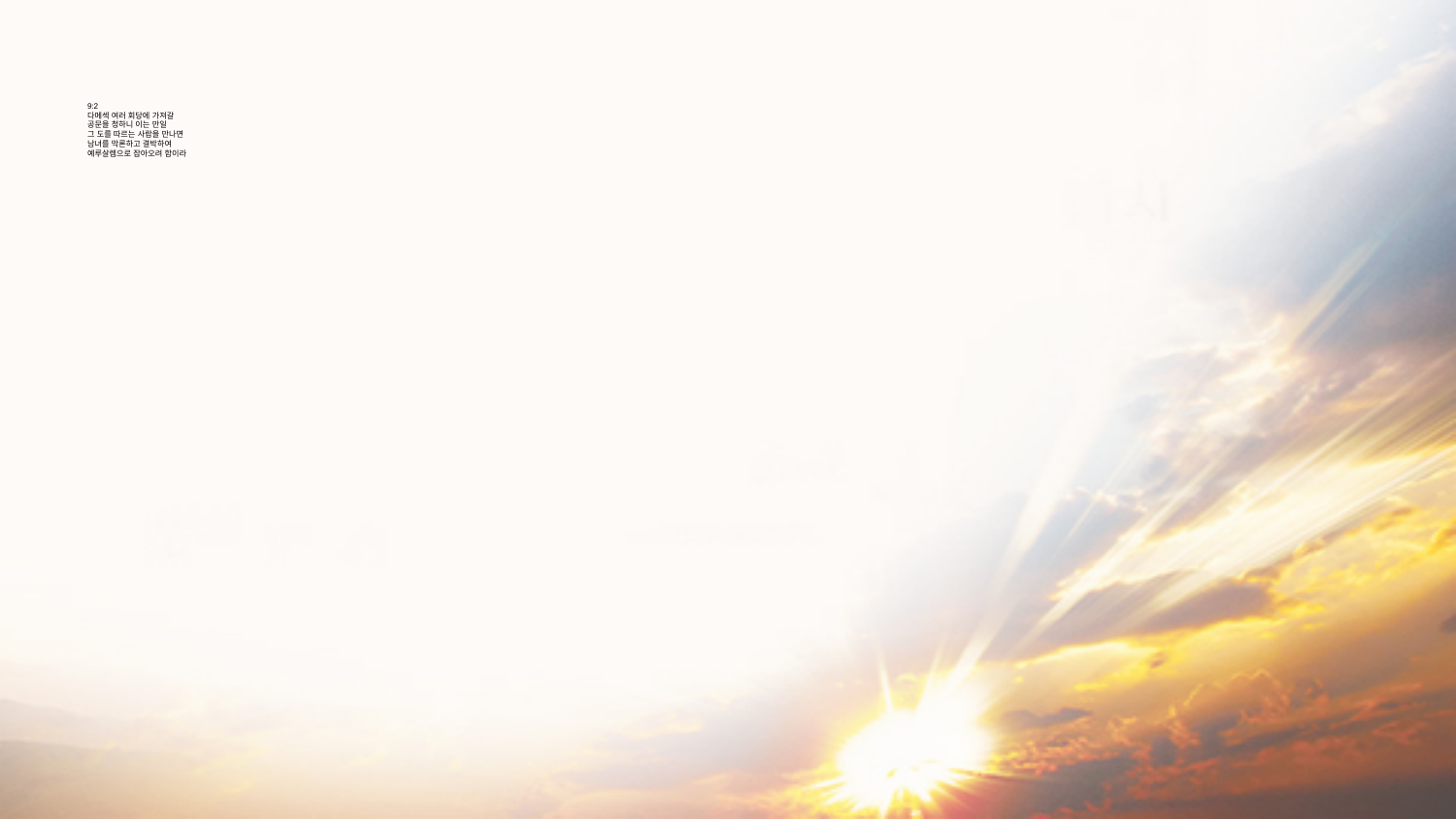

# 9:2 다메섹 여러 회당에 가져갈 공문을 청하니 이는 만일 그 도를 따르는 사람을 만나면 남녀를 막론하고 결박하여 예루살렘으로 잡아오려 함이라